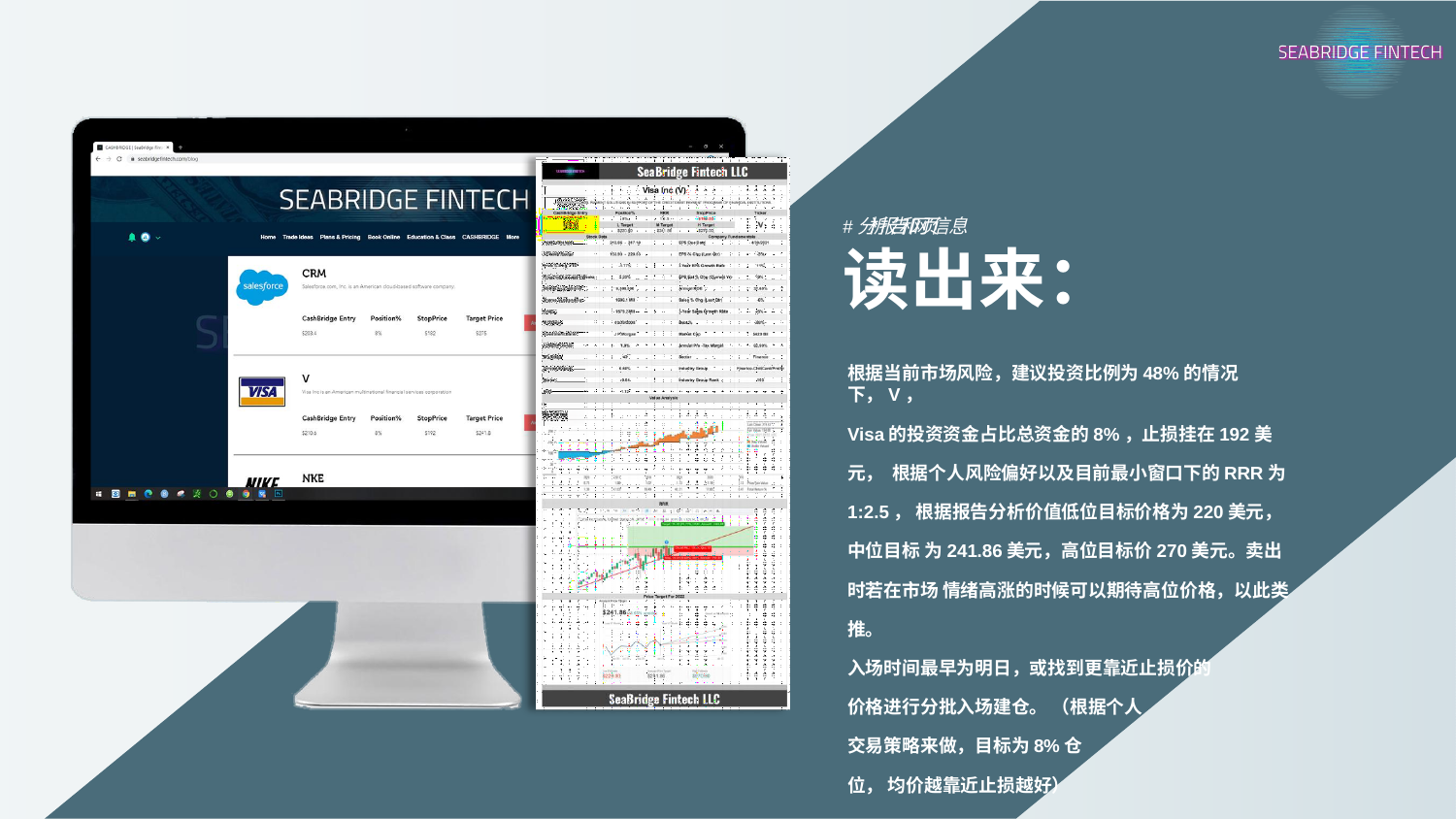

# #分析报告和网页信息
读出来：
根据当前市场风险，建议投资比例为48%的情况下，V，
Visa的投资资金占比总资金的8%，止损挂在192美元，  根据个人风险偏好以及目前最小窗口下的RRR为1:2.5， 根据报告分析价值低位目标价格为220美元，中位目标 为241.86美元，高位目标价270美元。卖出时若在市场 情绪高涨的时候可以期待高位价格，以此类推。
入场时间最早为明日，或找到更靠近止损价的 价格进行分批入场建仓。 （根据个人
交易策略来做，目标为8%仓位， 均价越靠近止损越好）